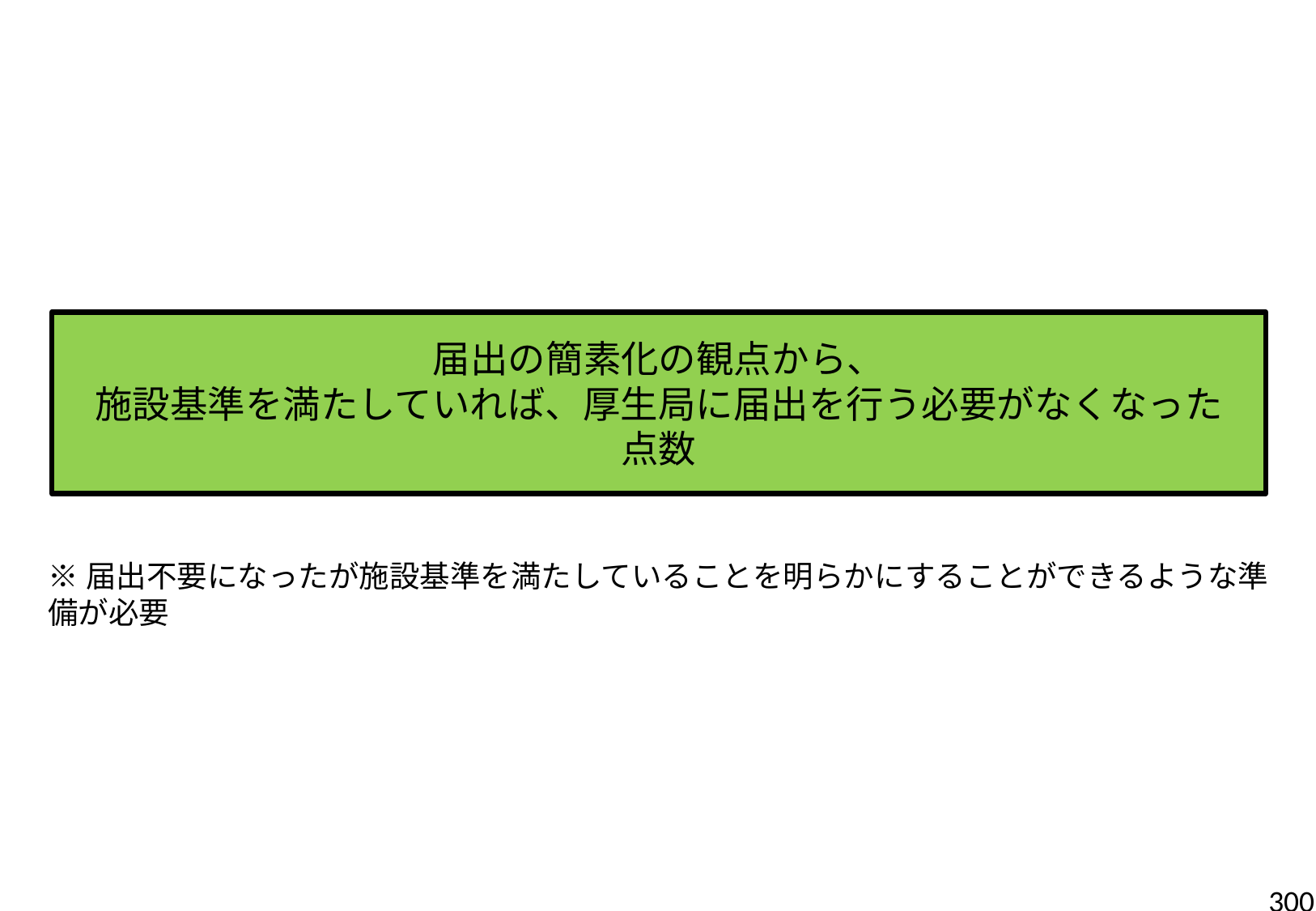

届出の簡素化の観点から、
施設基準を満たしていれば、厚生局に届出を行う必要がなくなった
点数
※届出不要になったが施設基準を満たしていることを明らかにすることができるような準備が必要
300